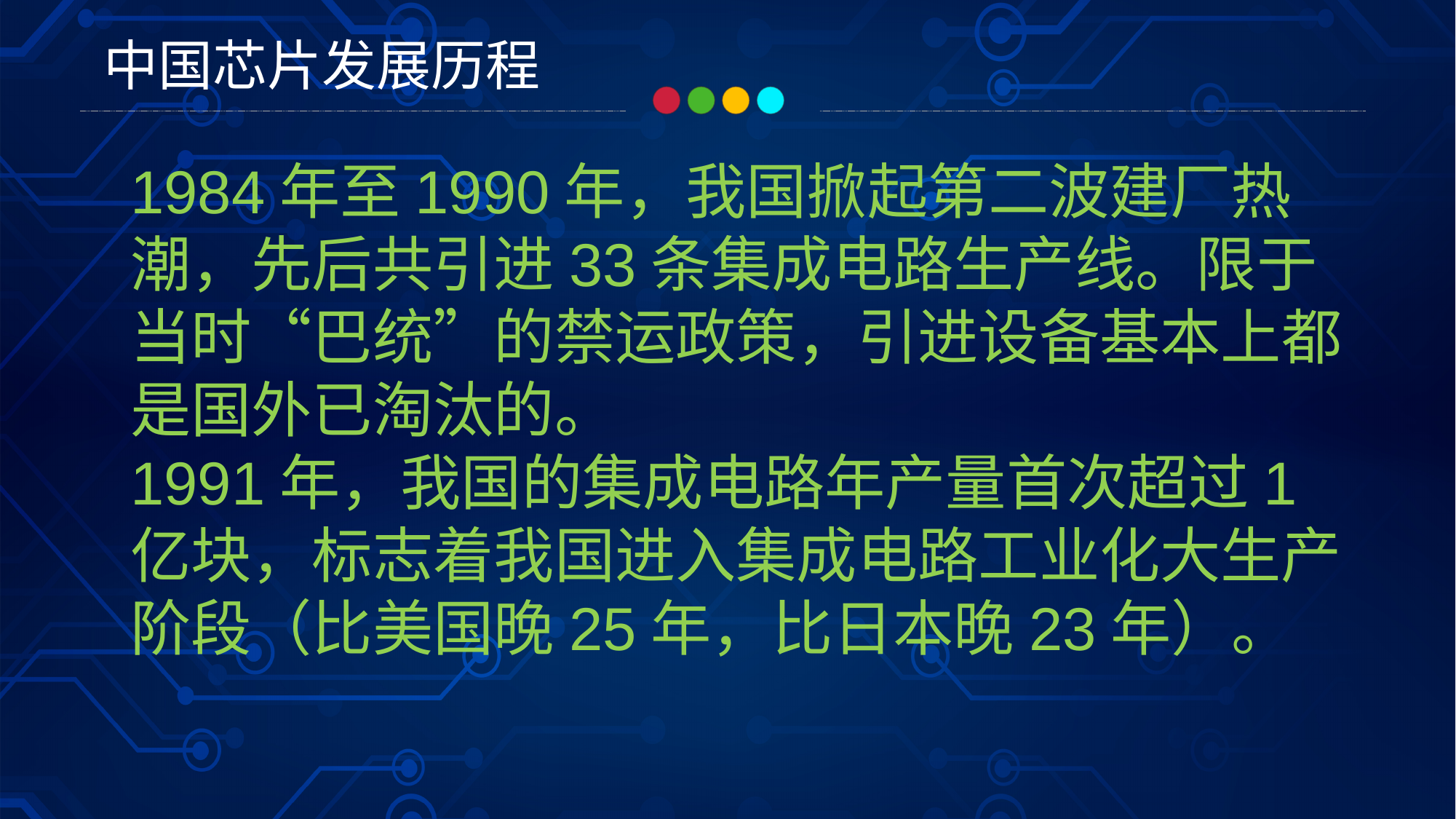

中国芯片发展历程
1984年至1990年，我国掀起第二波建厂热潮，先后共引进33条集成电路生产线。限于当时“巴统”的禁运政策，引进设备基本上都是国外已淘汰的。
1991年，我国的集成电路年产量首次超过1亿块，标志着我国进入集成电路工业化大生产阶段（比美国晚25年，比日本晚23年）。